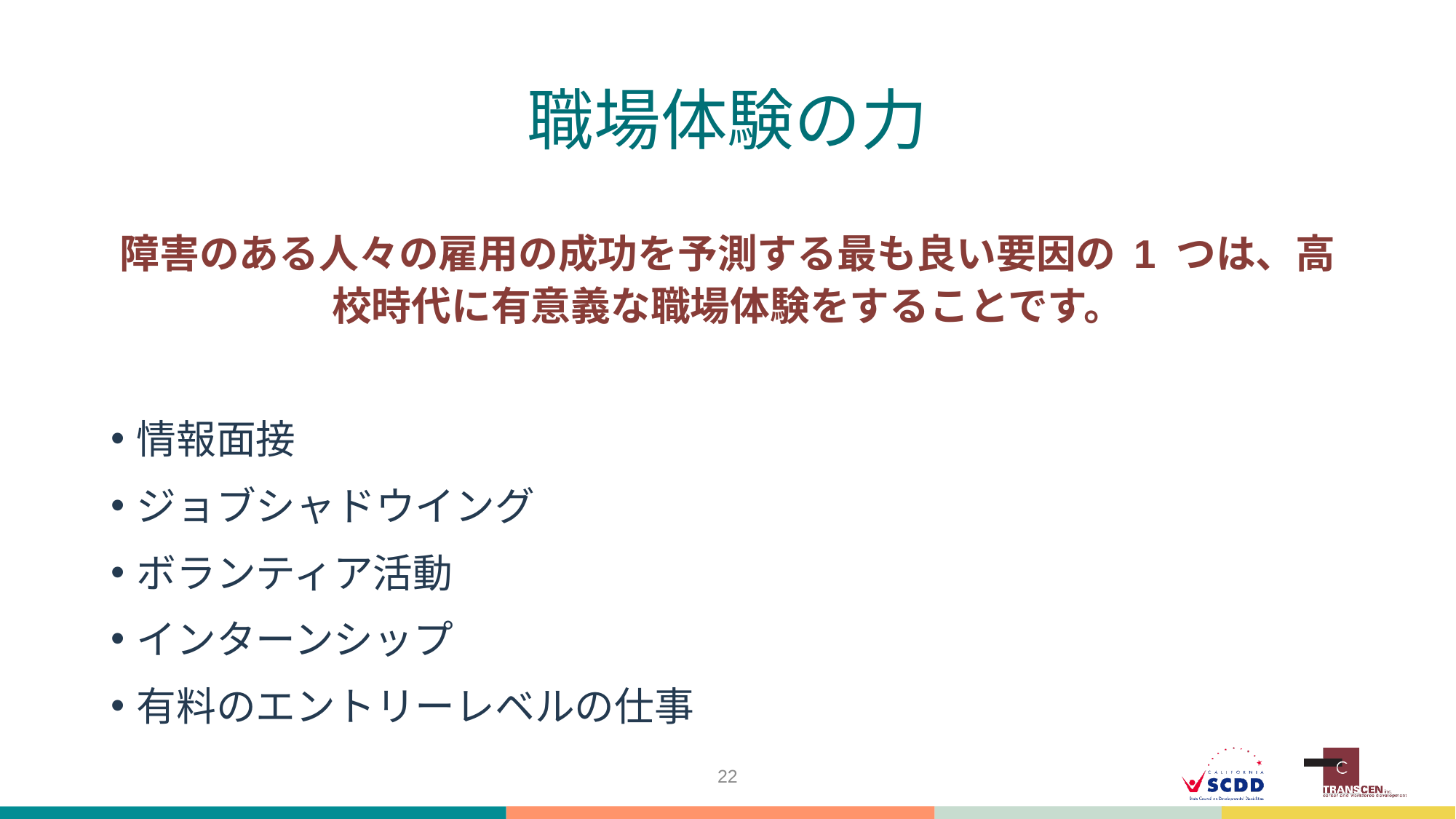

# 職場体験の力
障害のある人々の雇用の成功を予測する最も良い要因の 1 つは、高校時代に有意義な職場体験をすることです。

情報面接
ジョブシャドウイング
ボランティア活動
インターンシップ
有料のエントリーレベルの仕事
22